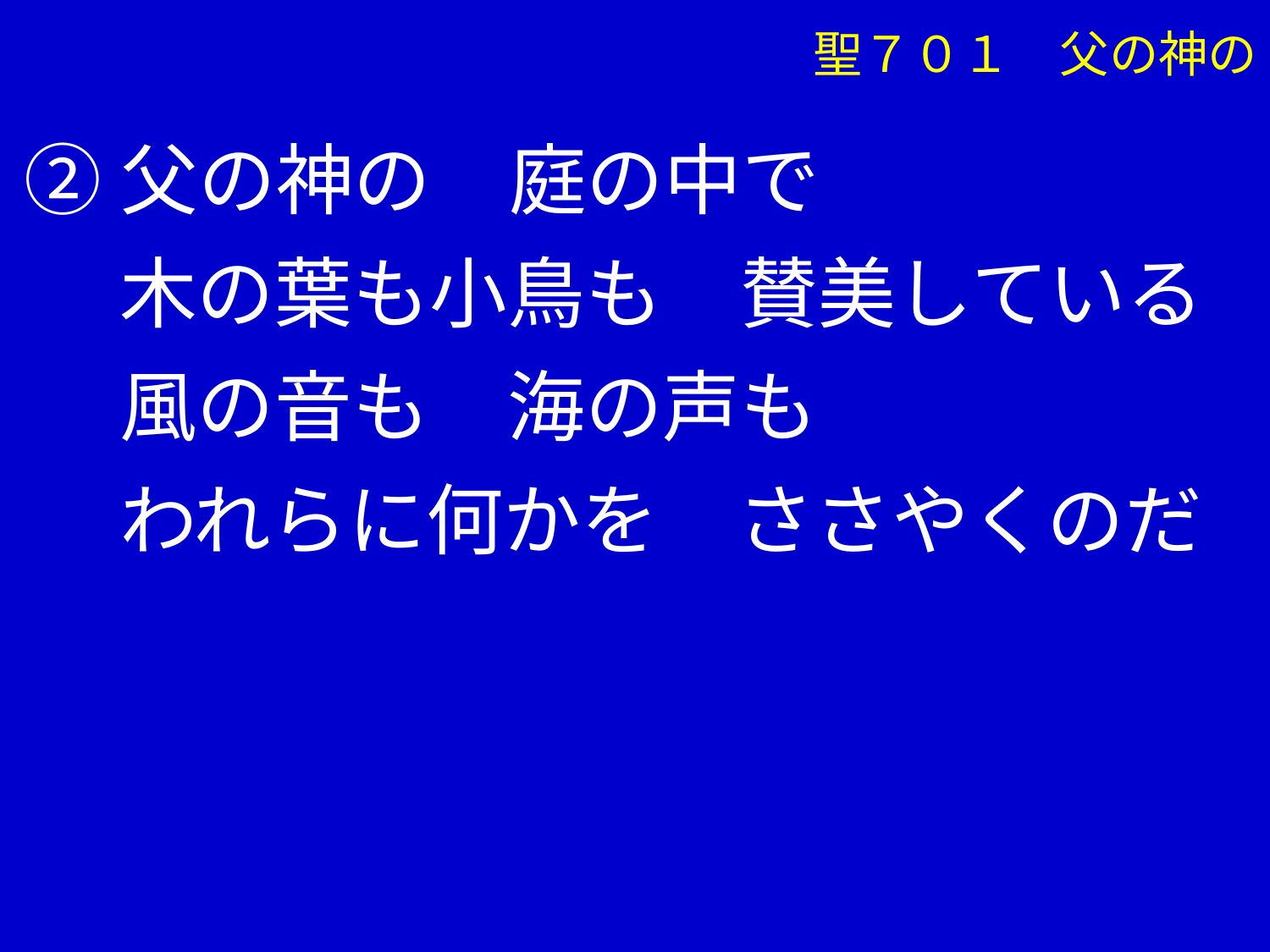

聖７０１　父の神の
②父の神の　庭の中で
　 木の葉も小鳥も　賛美している
　 風の音も　海の声も
　 われらに何かを　ささやくのだ